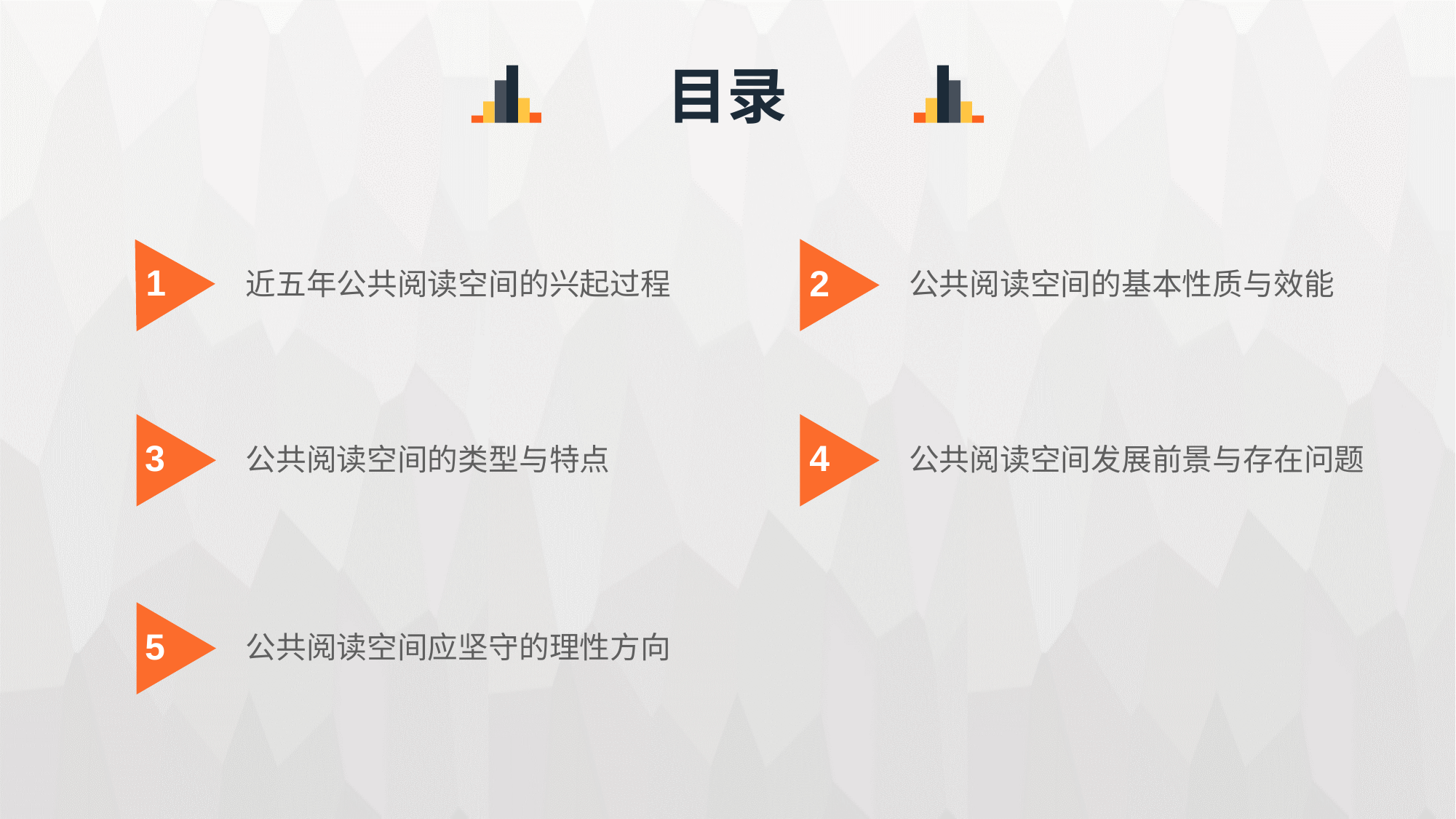

目录

近五年公共阅读空间的兴起过程
公共阅读空间的基本性质与效能
1
2

公共阅读空间的类型与特点
公共阅读空间发展前景与存在问题
3
4

公共阅读空间应坚守的理性方向
5